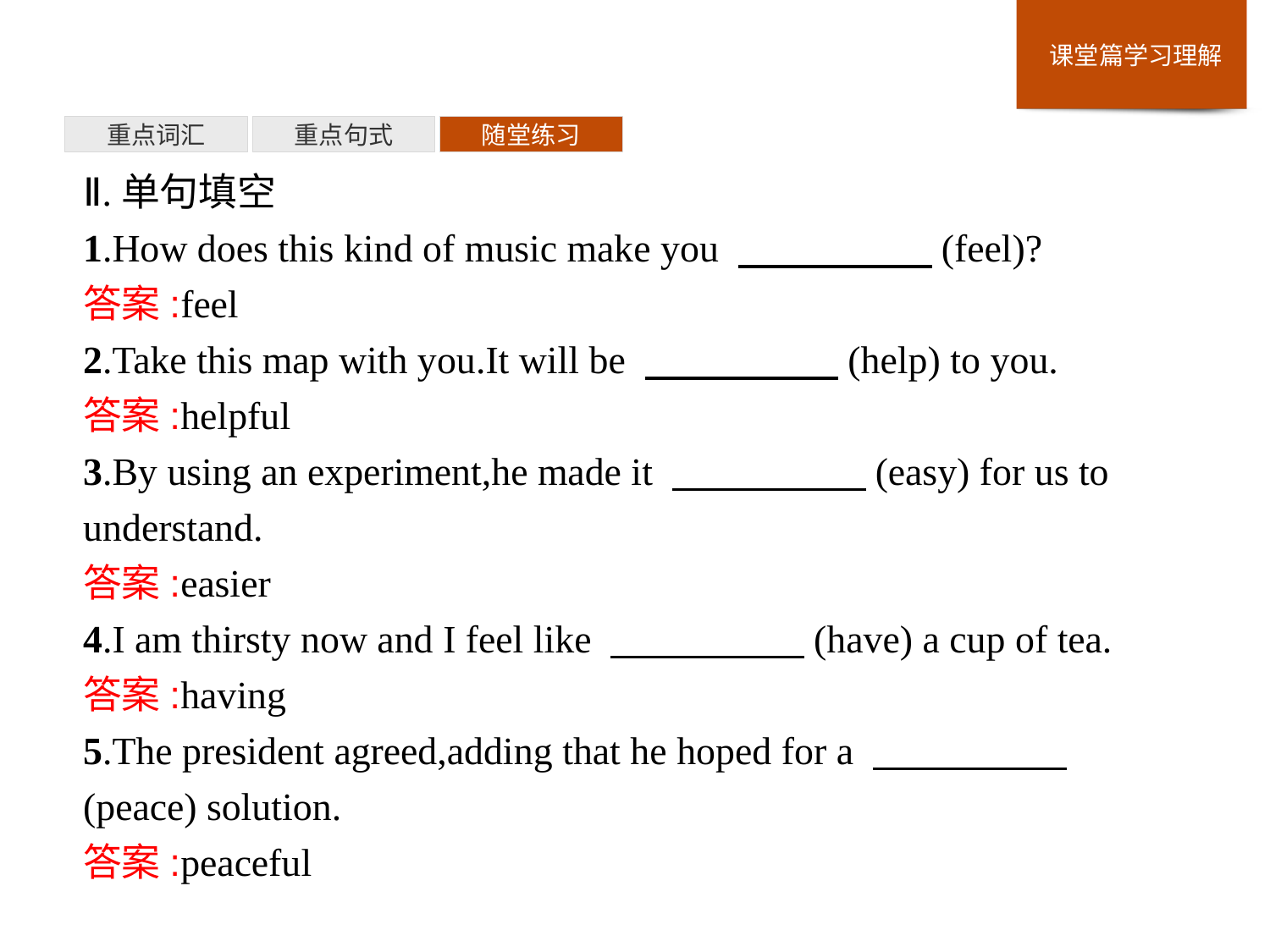

重点词汇
重点句式
随堂练习
Ⅱ.单句填空
1.How does this kind of music make you 　　　　　(feel)?
答案:feel
2.Take this map with you.It will be 　　　　　(help) to you.
答案:helpful
3.By using an experiment,he made it 　　　　　(easy) for us to understand.
答案:easier
4.I am thirsty now and I feel like 　　　　　(have) a cup of tea.
答案:having
5.The president agreed,adding that he hoped for a 　　　　　(peace) solution.
答案:peaceful